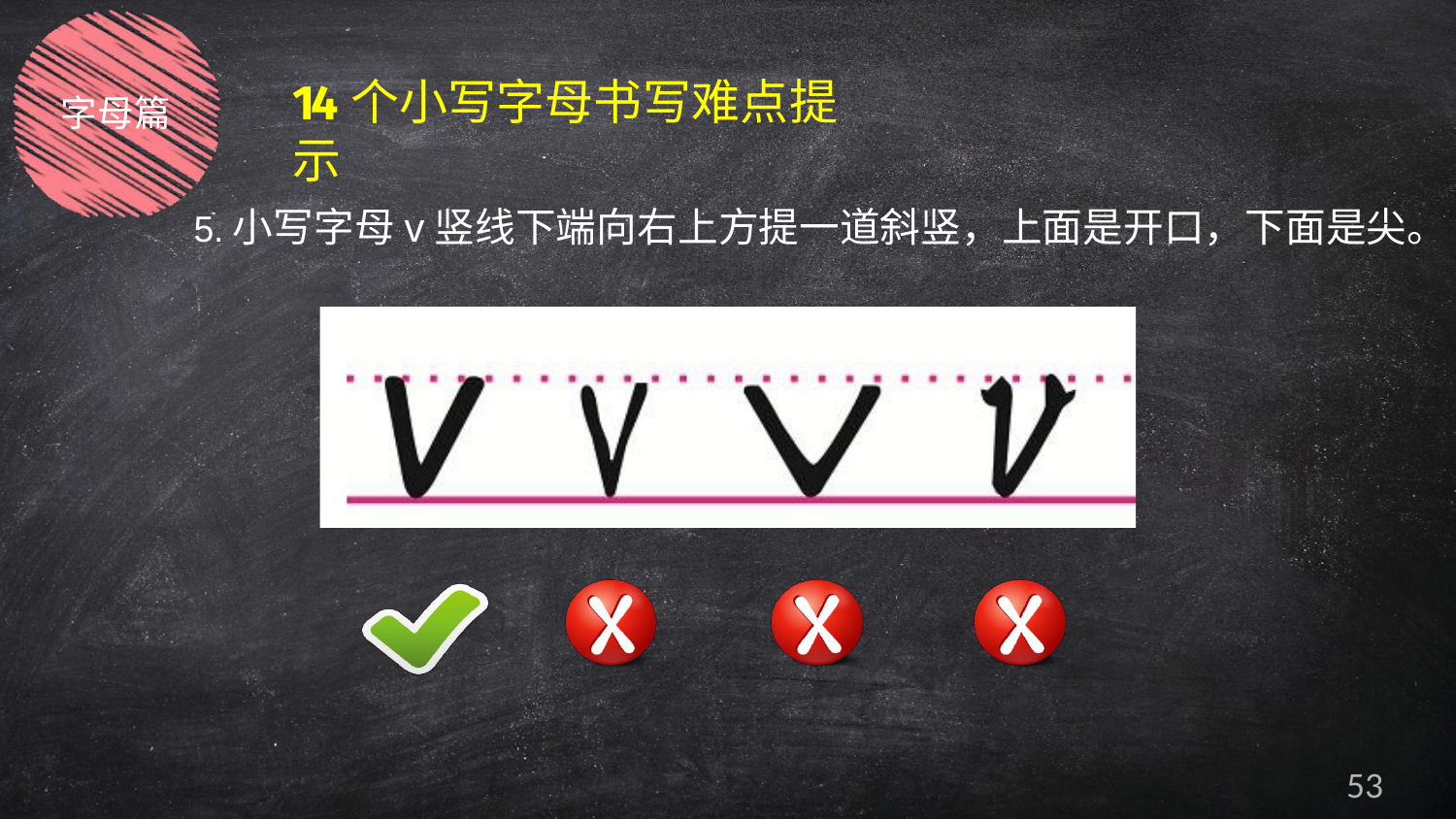

14个小写字母书写难点提示
字母篇
5.小写字母v竖线下端向右上方提一道斜竖，上面是开口，下面是尖。

53